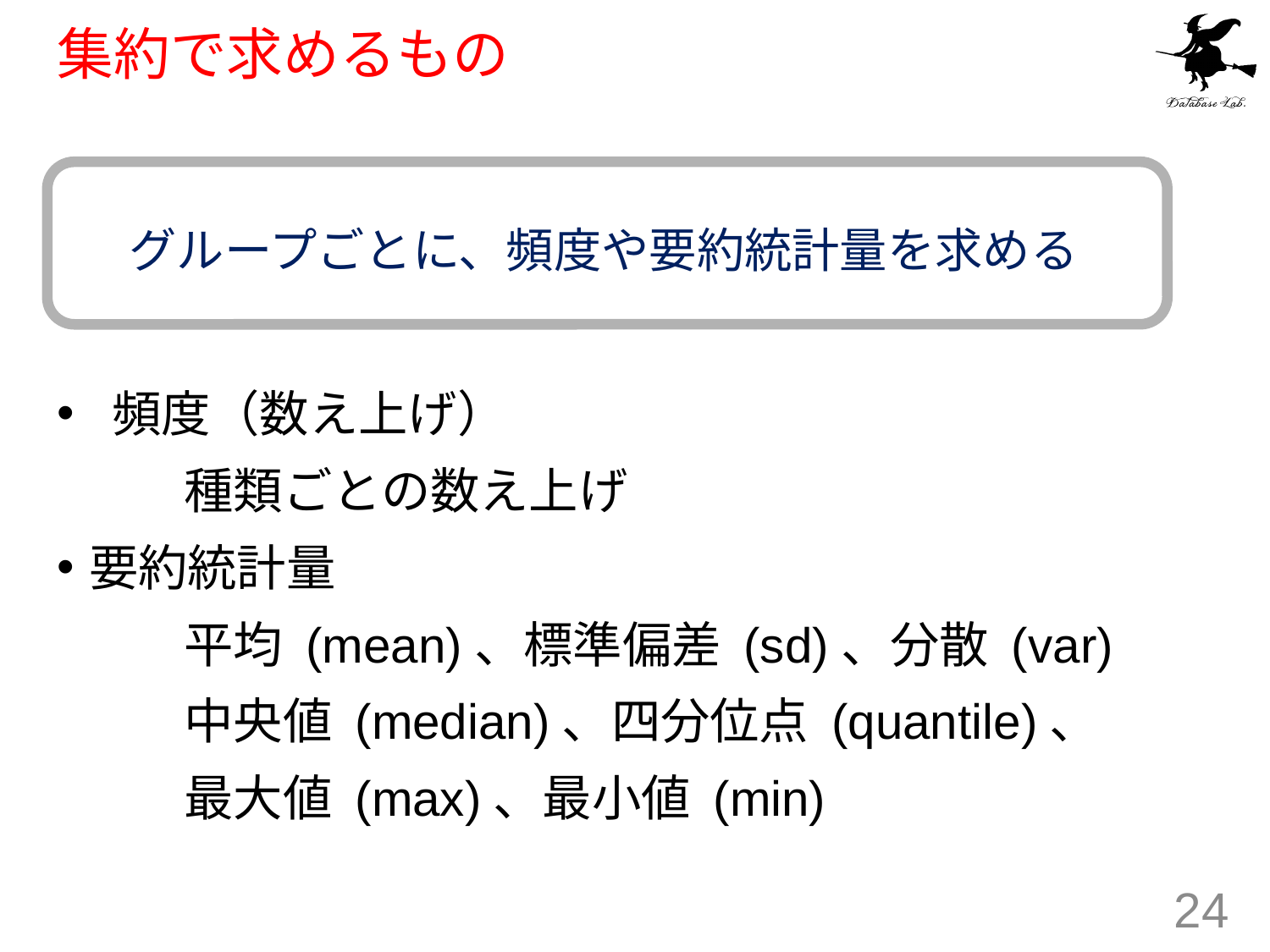

# 集約で求めるもの

グループごとに、頻度や要約統計量を求める
 頻度（数え上げ）
	種類ごとの数え上げ
要約統計量
	平均 (mean)、標準偏差 (sd)、分散 (var)
	中央値 (median)、四分位点 (quantile)、
	最大値 (max)、最小値 (min)

24